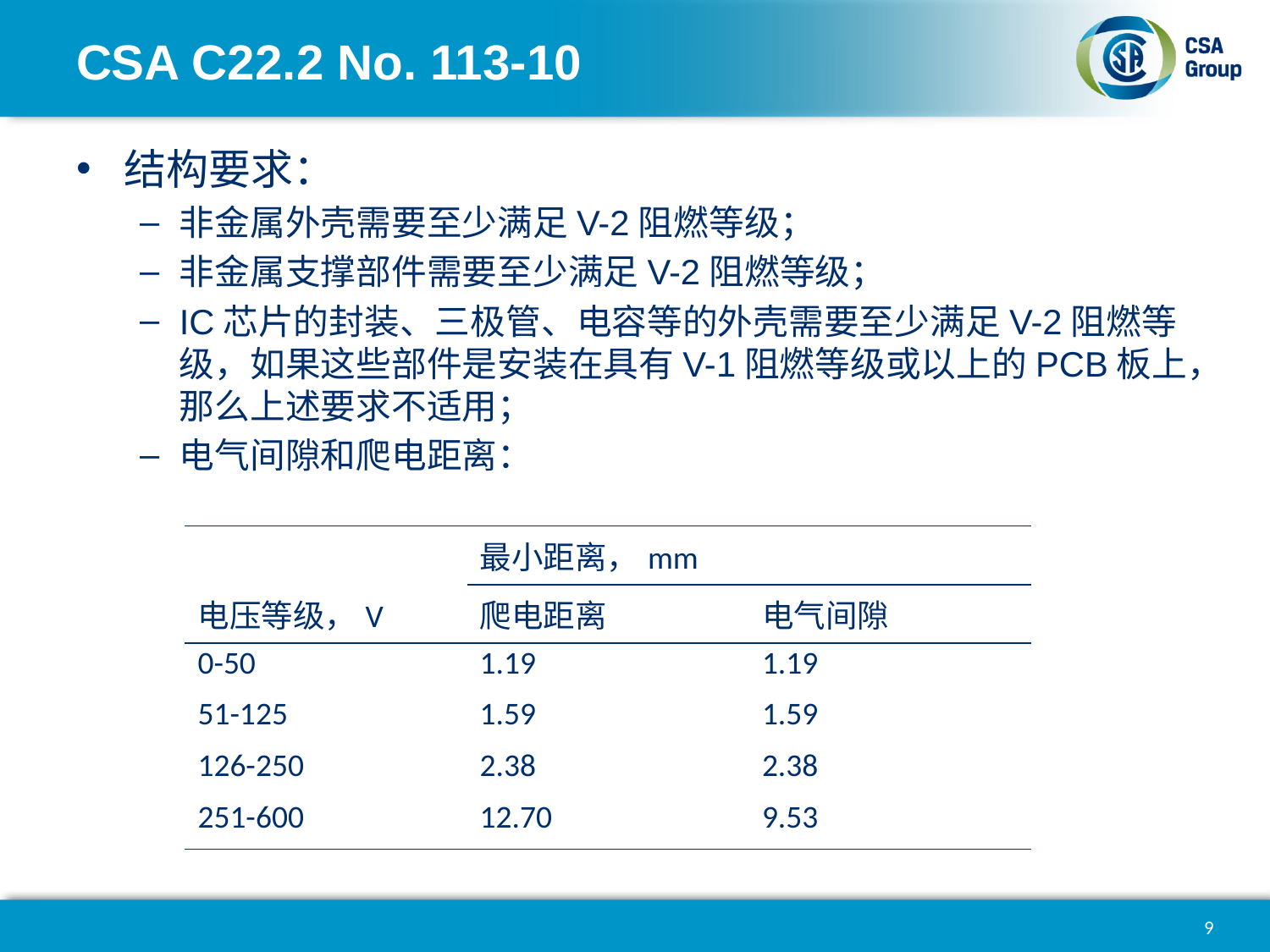

# CSA C22.2 No. 113-10
结构要求：
非金属外壳需要至少满足V-2阻燃等级；
非金属支撑部件需要至少满足V-2阻燃等级；
IC芯片的封装、三极管、电容等的外壳需要至少满足V-2阻燃等级，如果这些部件是安装在具有V-1阻燃等级或以上的PCB板上，那么上述要求不适用；
电气间隙和爬电距离：

|  | 最小距离，mm |  |
| --- | --- | --- |
| 电压等级，V | 爬电距离 | 电气间隙 |
| 0-50 | 1.19 | 1.19 |
| 51-125 | 1.59 | 1.59 |
| 126-250 | 2.38 | 2.38 |
| 251-600 | 12.70 | 9.53 |
9